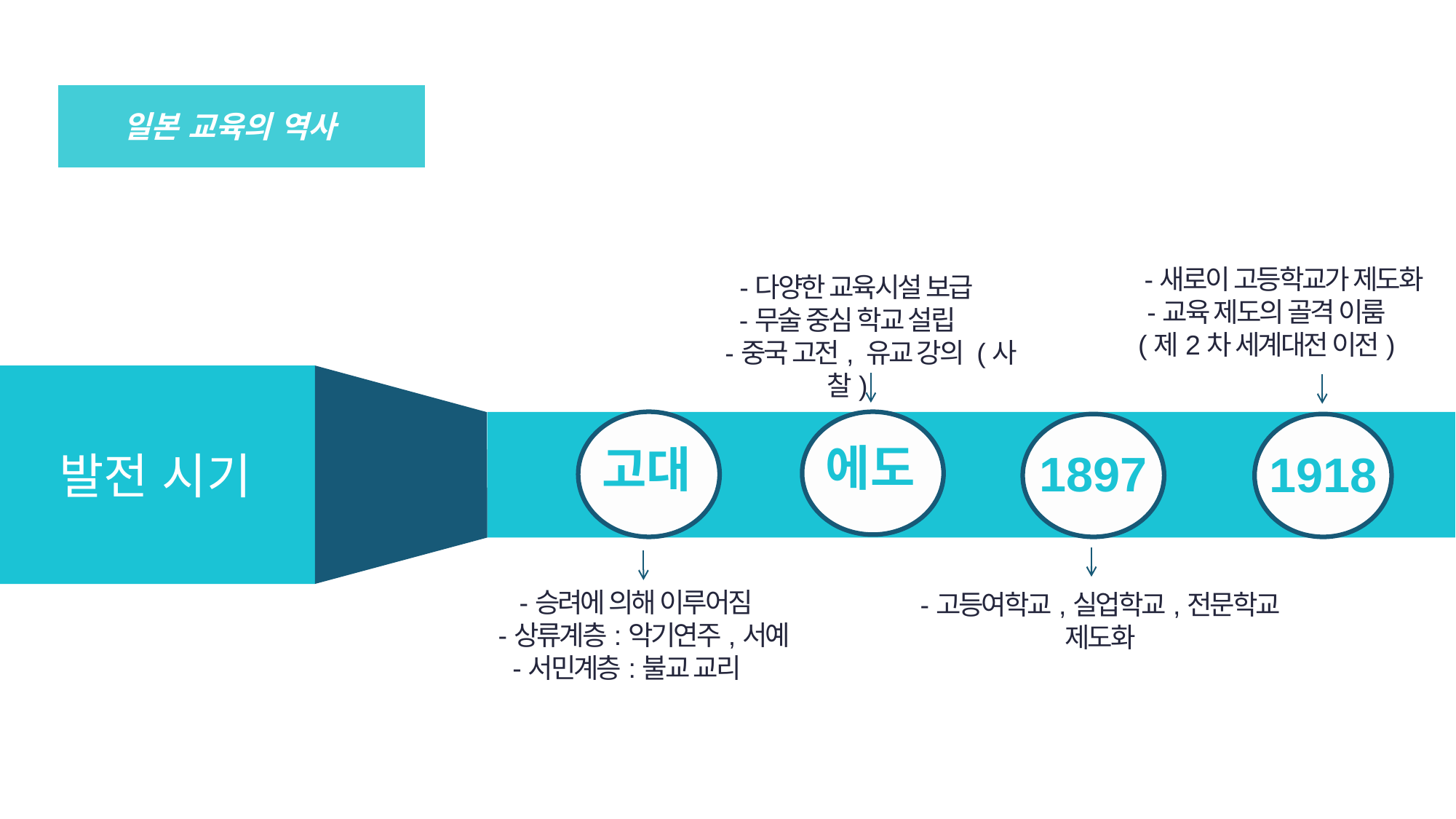

일본 교육의 역사
      -새로이 고등학교가 제도화
-교육 제도의 골격 이룸
(제2차 세계대전 이전)

   -다양한 교육시설 보급
-무술 중심 학교 설립
        -중국 고전, 유교 강의 (사찰)

고대

1918

에도
1897
발전 시기
   -승려에 의해 이루어짐
      -상류계층:악기연주,서예
-서민계층:불교 교리
-고등여학교,실업학교,전문학교
제도화